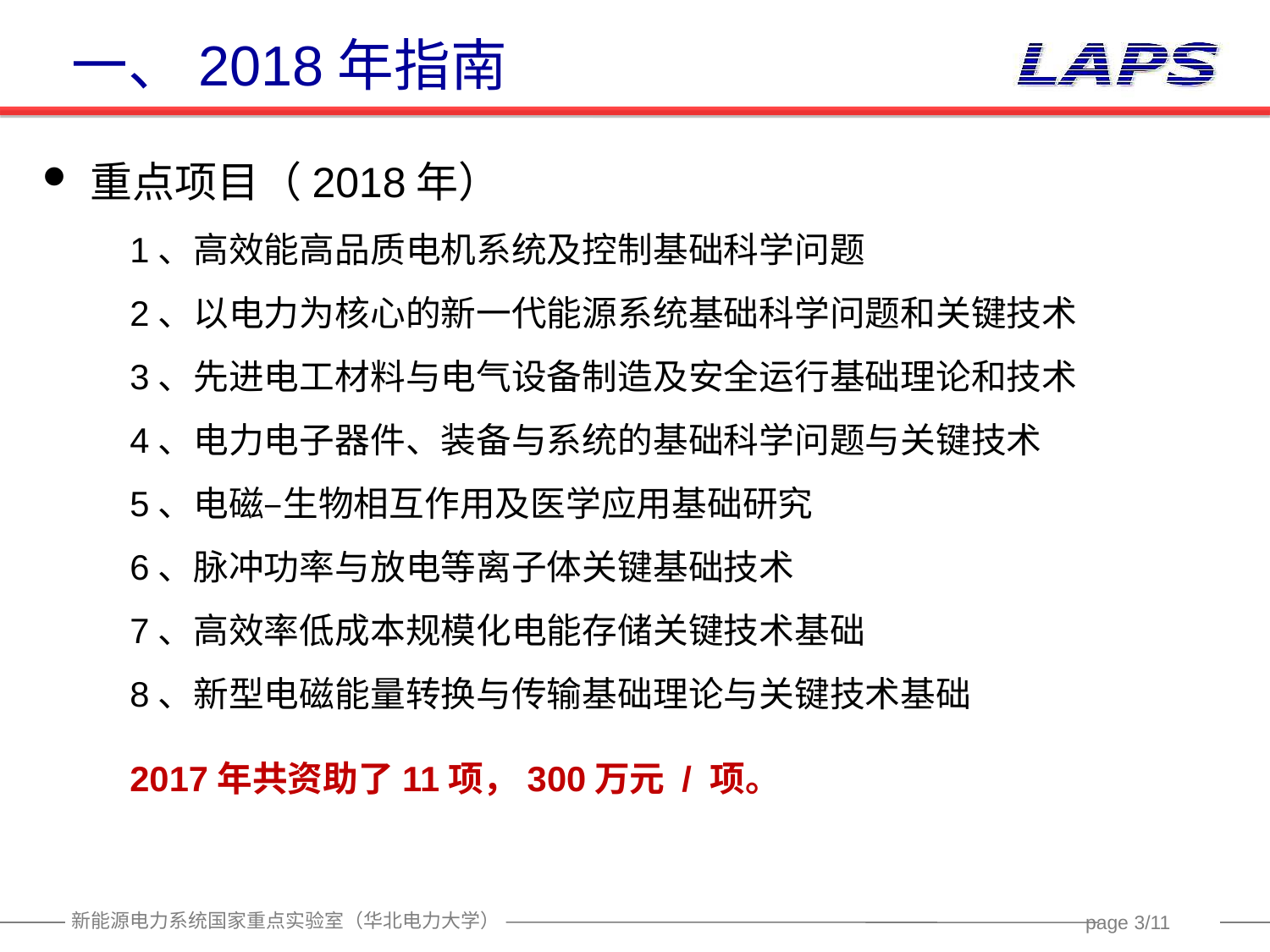

一、2018年指南
 重点项目（2018年）
         1、高效能高品质电机系统及控制基础科学问题
         2、以电力为核心的新一代能源系统基础科学问题和关键技术
         3、先进电工材料与电气设备制造及安全运行基础理论和技术
         4、电力电子器件、装备与系统的基础科学问题与关键技术
         5、电磁–生物相互作用及医学应用基础研究
         6、脉冲功率与放电等离子体关键基础技术
         7、高效率低成本规模化电能存储关键技术基础
         8、新型电磁能量转换与传输基础理论与关键技术基础
         2017年共资助了11项，300万元 / 项。